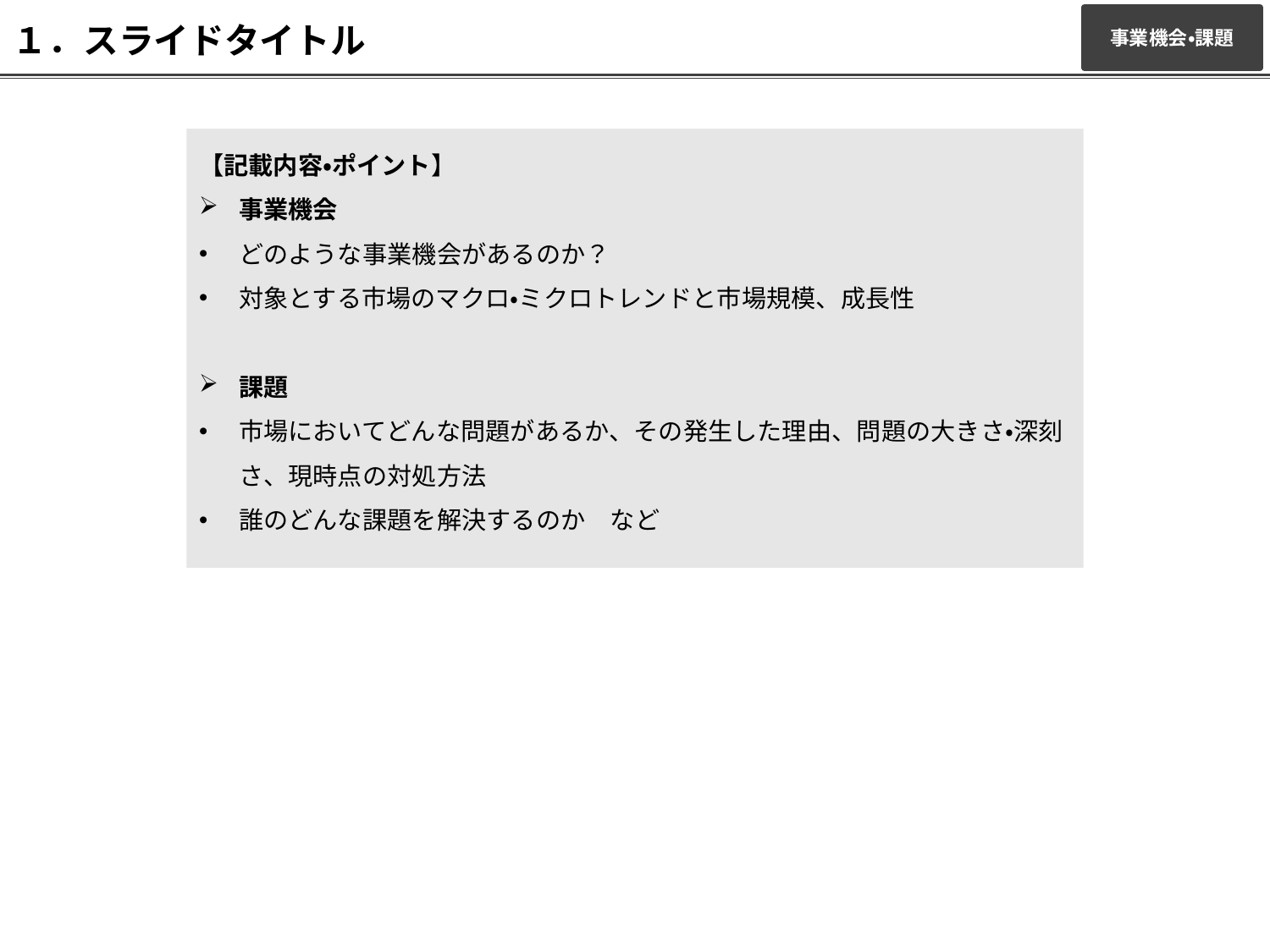

事業機会・課題
１．スライドタイトル
【記載内容・ポイント】
事業機会
どのような事業機会があるのか？
対象とする市場のマクロ・ミクロトレンドと市場規模、成長性

課題
市場においてどんな問題があるか、その発生した理由、問題の大きさ・深刻さ、現時点の対処方法
誰のどんな課題を解決するのか　など